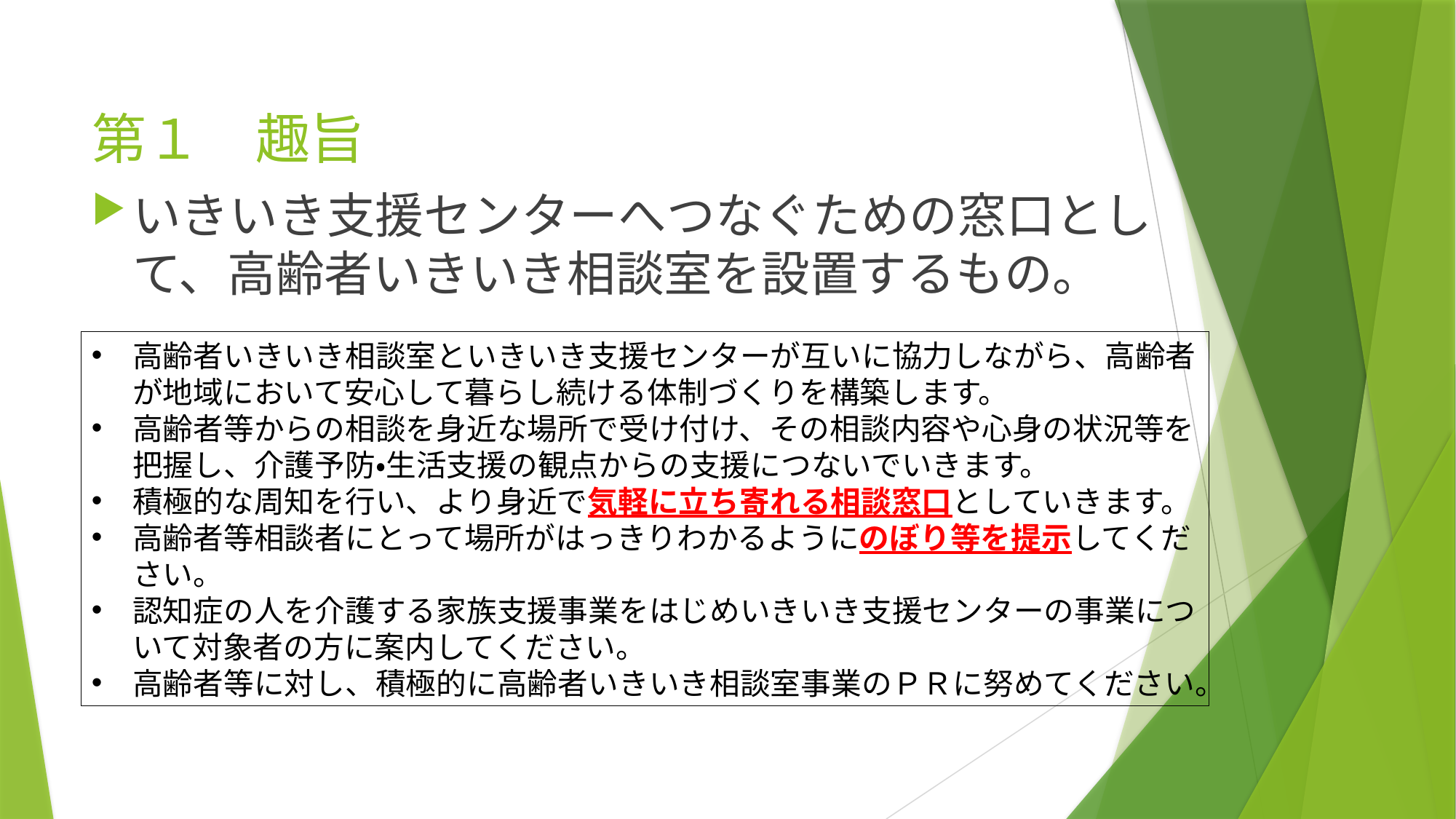

# 第１　趣旨
いきいき支援センターへつなぐための窓口として、高齢者いきいき相談室を設置するもの。
高齢者いきいき相談室といきいき支援センターが互いに協力しながら、高齢者が地域において安心して暮らし続ける体制づくりを構築します。
高齢者等からの相談を身近な場所で受け付け、その相談内容や心身の状況等を把握し、介護予防・生活支援の観点からの支援につないでいきます。
積極的な周知を行い、より身近で気軽に立ち寄れる相談窓口としていきます。
高齢者等相談者にとって場所がはっきりわかるようにのぼり等を提示してください。
認知症の人を介護する家族支援事業をはじめいきいき支援センターの事業について対象者の方に案内してください。
高齢者等に対し、積極的に高齢者いきいき相談室事業のＰＲに努めてください。